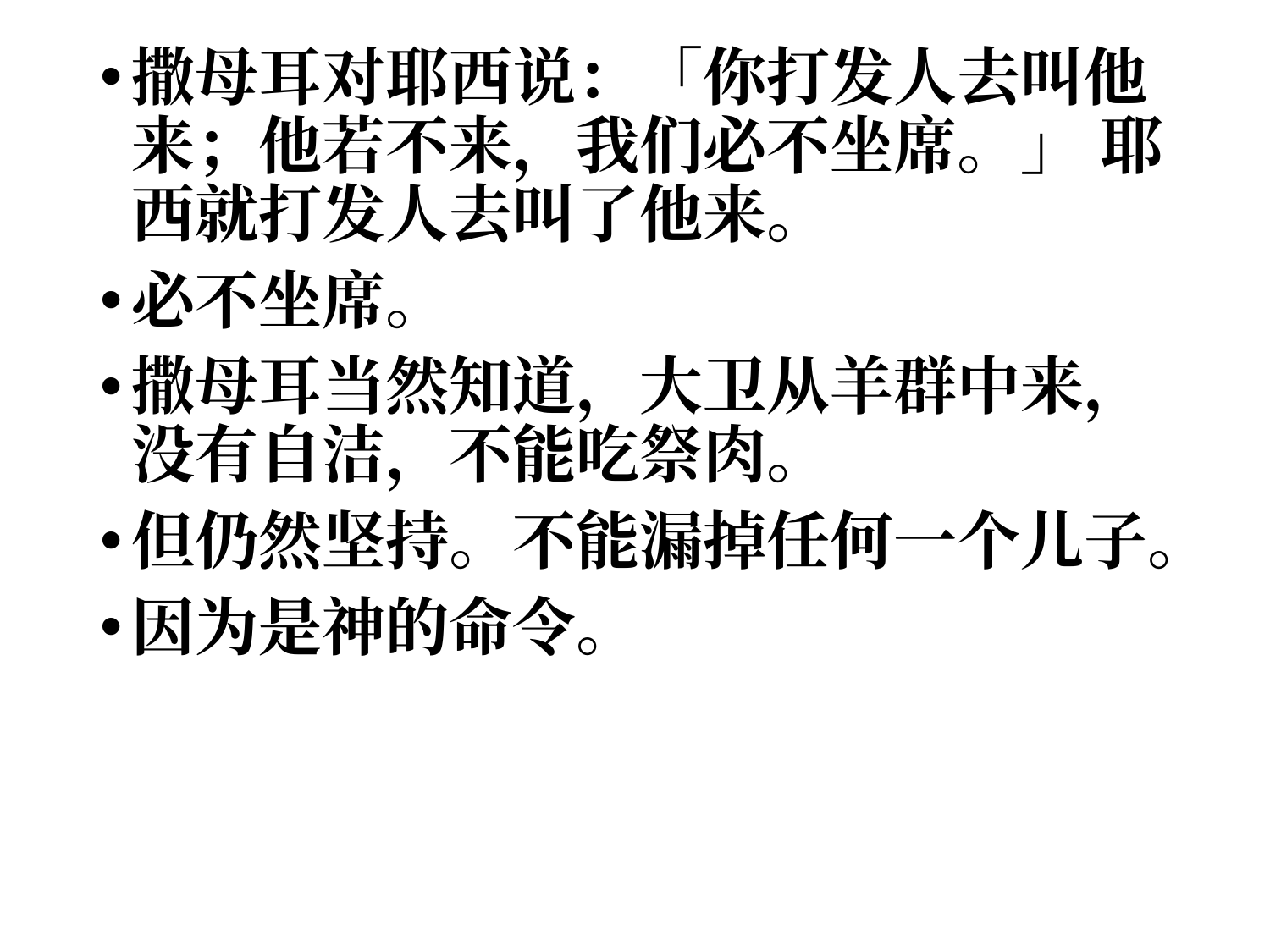

撒母耳对耶西说：「你打发人去叫他来；他若不来，我们必不坐席。」 耶西就打发人去叫了他来。
必不坐席。
撒母耳当然知道，大卫从羊群中来，没有自洁，不能吃祭肉。
但仍然坚持。不能漏掉任何一个儿子。
因为是神的命令。